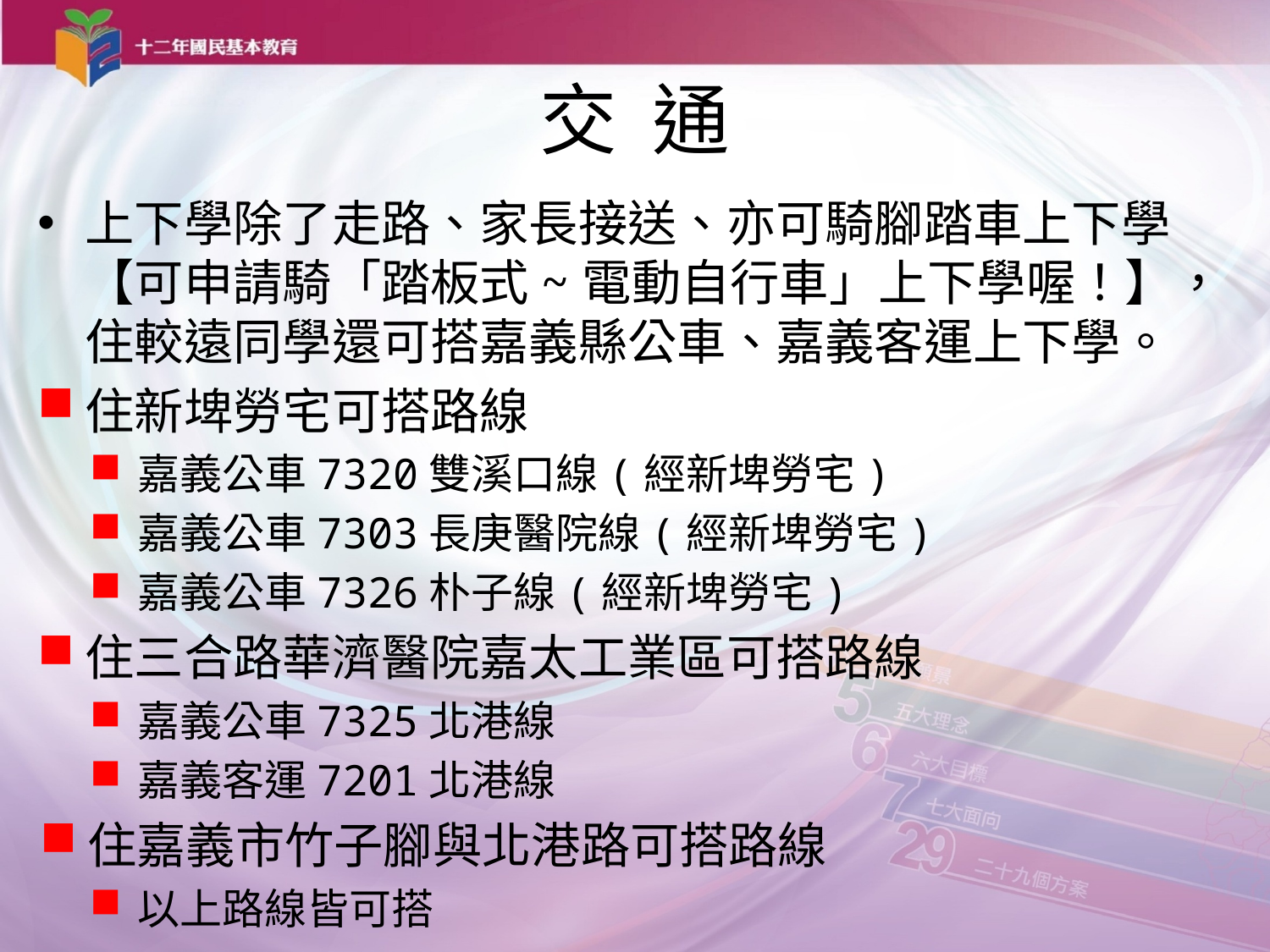

# 交  通
上下學除了走路、家長接送、亦可騎腳踏車上下學【可申請騎「踏板式~電動自行車」上下學喔！】，住較遠同學還可搭嘉義縣公車、嘉義客運上下學。
住新埤勞宅可搭路線
嘉義公車7320雙溪口線(經新埤勞宅)
嘉義公車7303長庚醫院線(經新埤勞宅)
嘉義公車7326朴子線(經新埤勞宅)
住三合路華濟醫院嘉太工業區可搭路線
嘉義公車7325北港線
嘉義客運7201北港線
住嘉義市竹子腳與北港路可搭路線
以上路線皆可搭